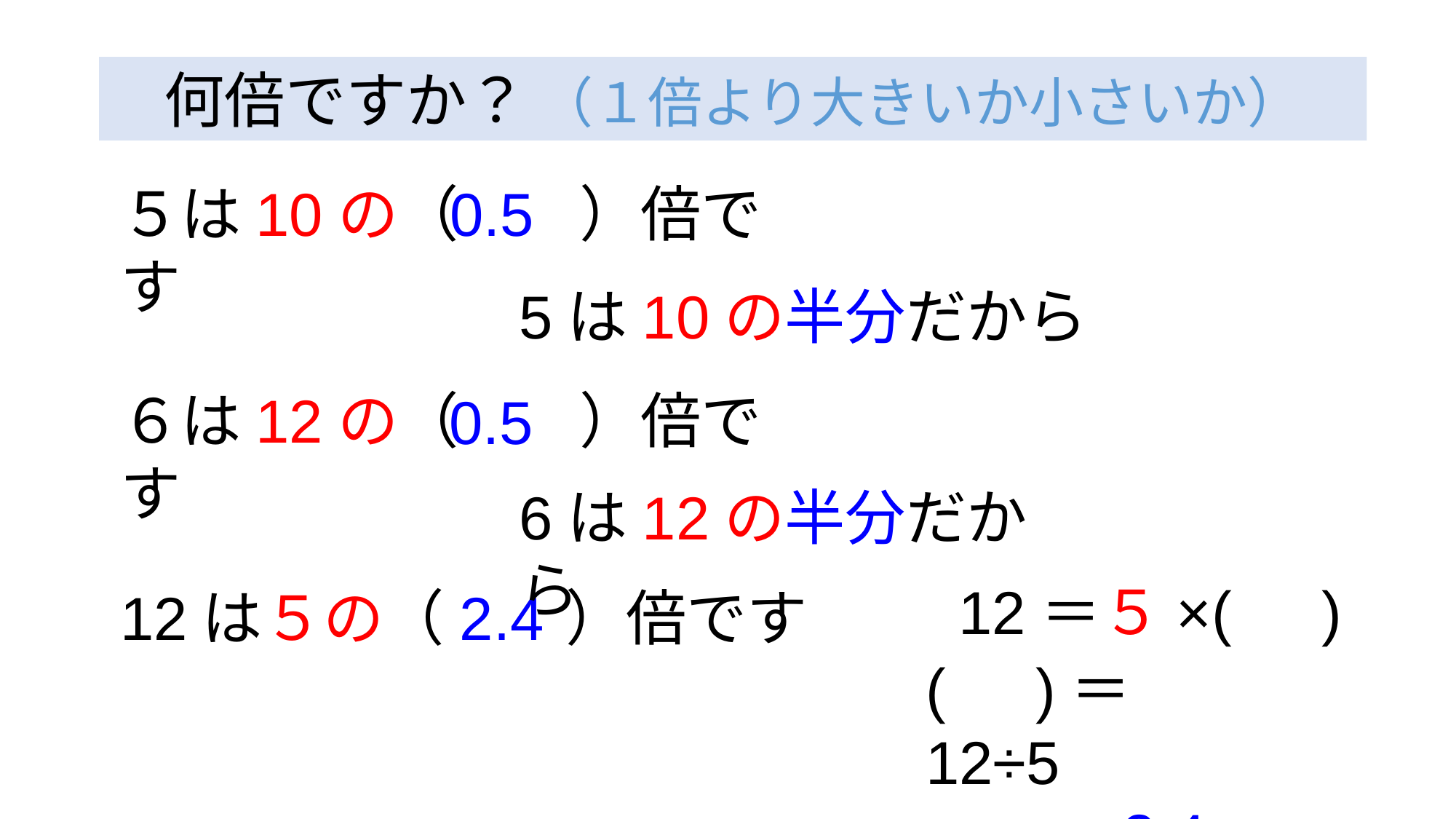

何倍ですか？ （１倍より大きいか小さいか）
５は10の（　　）倍です
0.5
5は10の半分だから
６は12の（　　）倍です
0.5
6は12の半分だから
12＝５×(　)
12は５の（　　）倍です
2.4
(　)＝12÷5
　　＝2.4